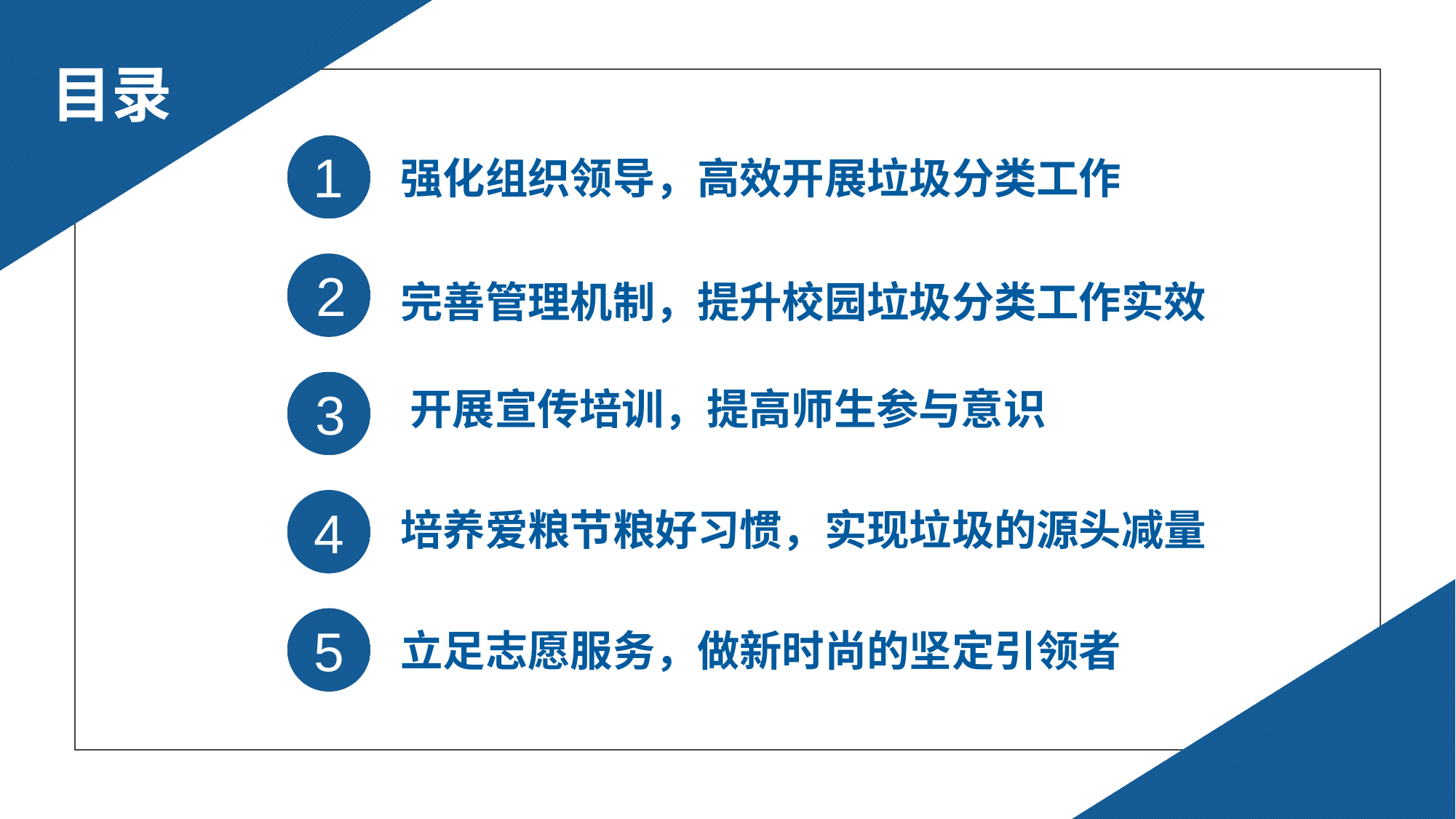

目录

1
强化组织领导，高效开展垃圾分类工作
e7d195523061f1c02e66e4f24090f95771f2a25398b4c6a397210DEF3B34B42E7CAE3753A3E55670C5C5B393DCCD8D49F265F3A29442F2D10D421F974AABEA3384308323DA72972389F1817D14B0E600176B7640C5FE853C2F9B18CDF67D9297F0B41EA91BC49C05A1DBD7115FA3D87E3257D2471E26429ACD7BEC277359CBFBBE513E908EE3581683663191412A78F4

2
完善管理机制，提升校园垃圾分类工作实效

3
开展宣传培训，提高师生参与意识

4
培养爱粮节粮好习惯，实现垃圾的源头减量

5
立足志愿服务，做新时尚的坚定引领者